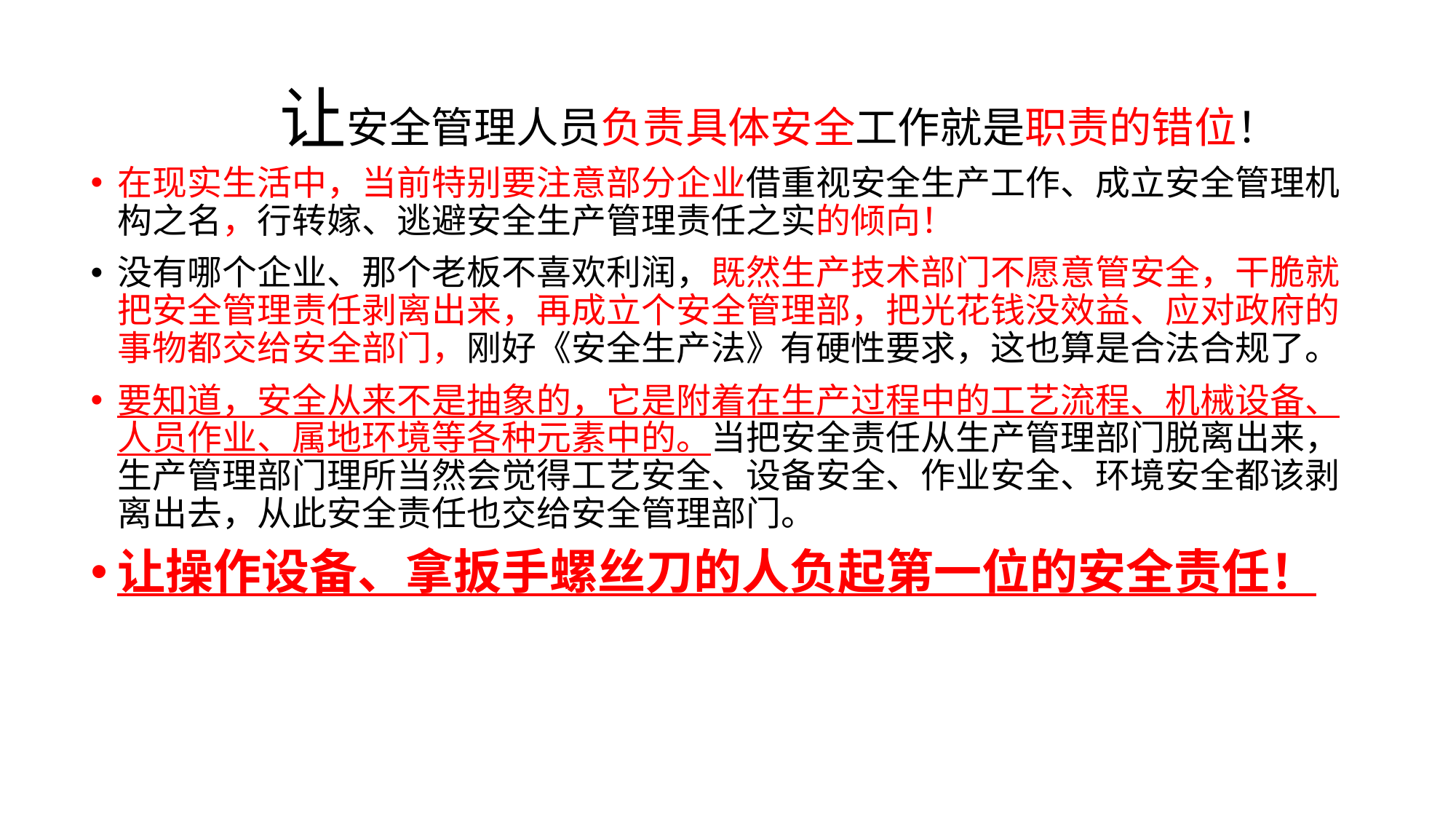

让安全管理人员负责具体安全工作就是职责的错位！
在现实生活中，当前特别要注意部分企业借重视安全生产工作、成立安全管理机构之名，行转嫁、逃避安全生产管理责任之实的倾向！
没有哪个企业、那个老板不喜欢利润，既然生产技术部门不愿意管安全，干脆就把安全管理责任剥离出来，再成立个安全管理部，把光花钱没效益、应对政府的事物都交给安全部门，刚好《安全生产法》有硬性要求，这也算是合法合规了。
要知道，安全从来不是抽象的，它是附着在生产过程中的工艺流程、机械设备、人员作业、属地环境等各种元素中的。当把安全责任从生产管理部门脱离出来，生产管理部门理所当然会觉得工艺安全、设备安全、作业安全、环境安全都该剥离出去，从此安全责任也交给安全管理部门。
让操作设备、拿扳手螺丝刀的人负起第一位的安全责任！
105